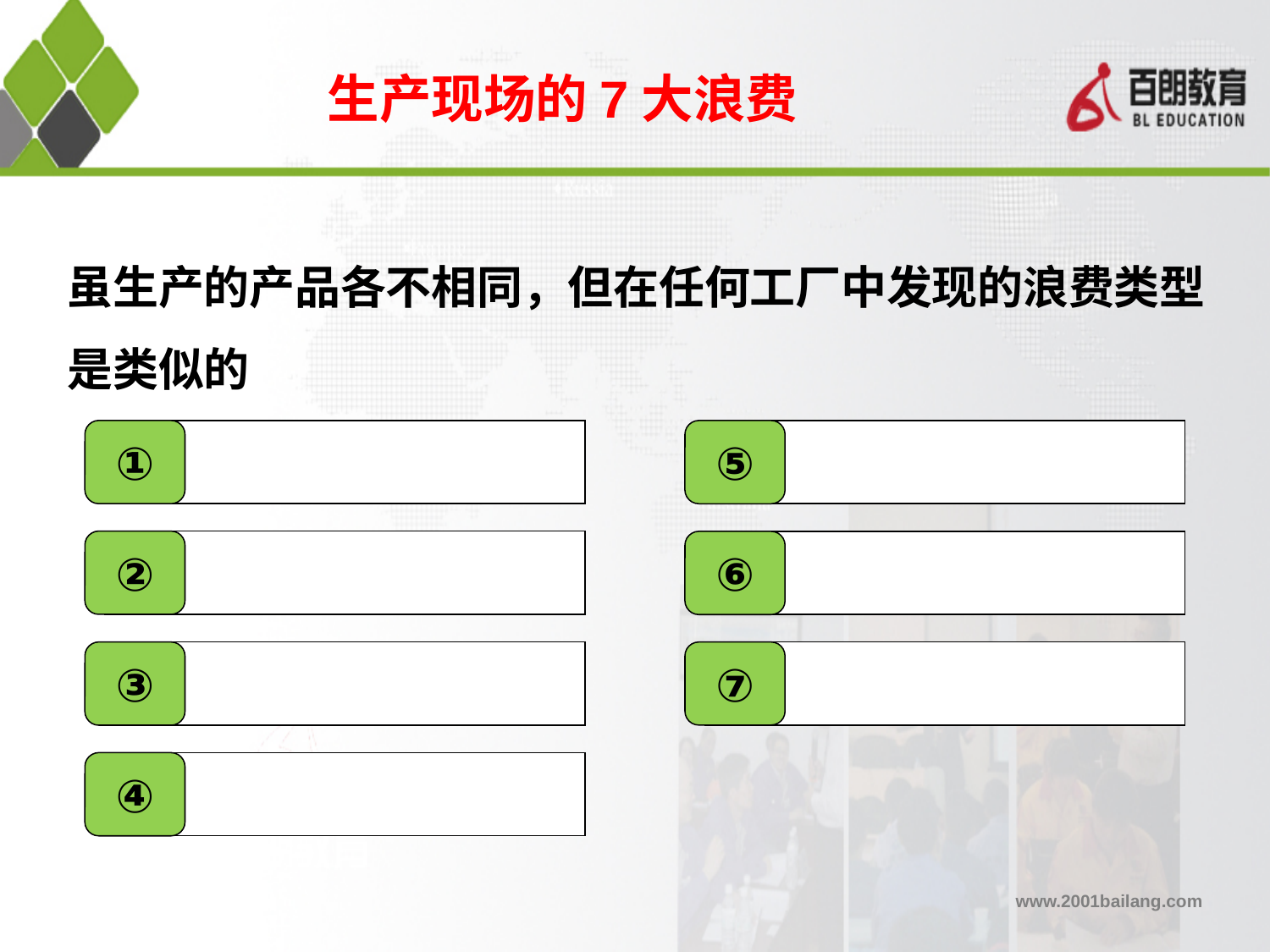

生产现场的7大浪费
虽生产的产品各不相同，但在任何工厂中发现的浪费类型是类似的
①

⑤

②

⑥

③

⑦

④